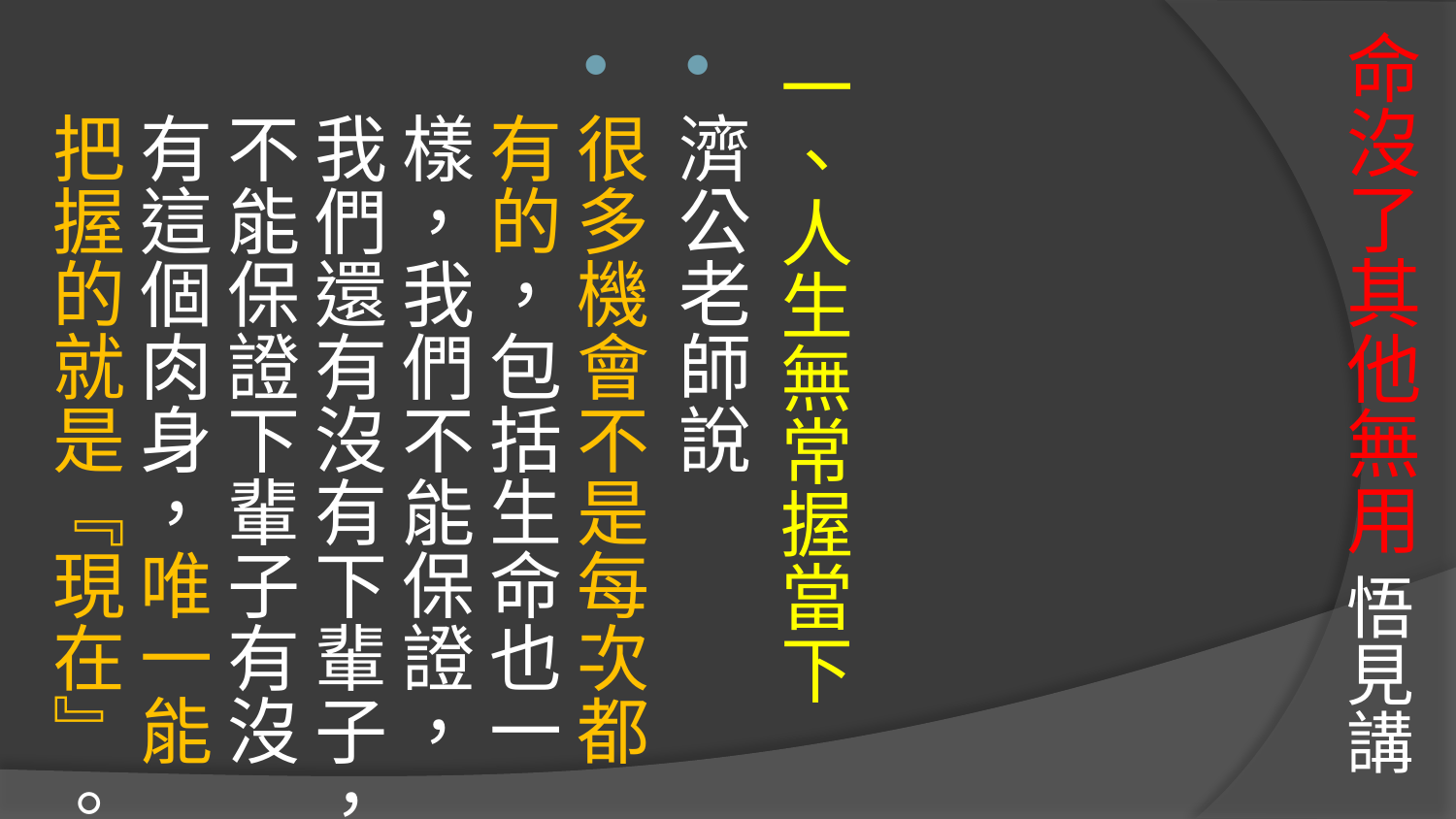

# 命沒了其他無用 悟見講
一、人生無常握當下
濟公老師說
很多機會不是每次都有的，包括生命也一樣，我們不能保證，我們還有沒有下輩子，不能保證下輩子有沒有這個肉身，唯一能把握的就是『現在』。